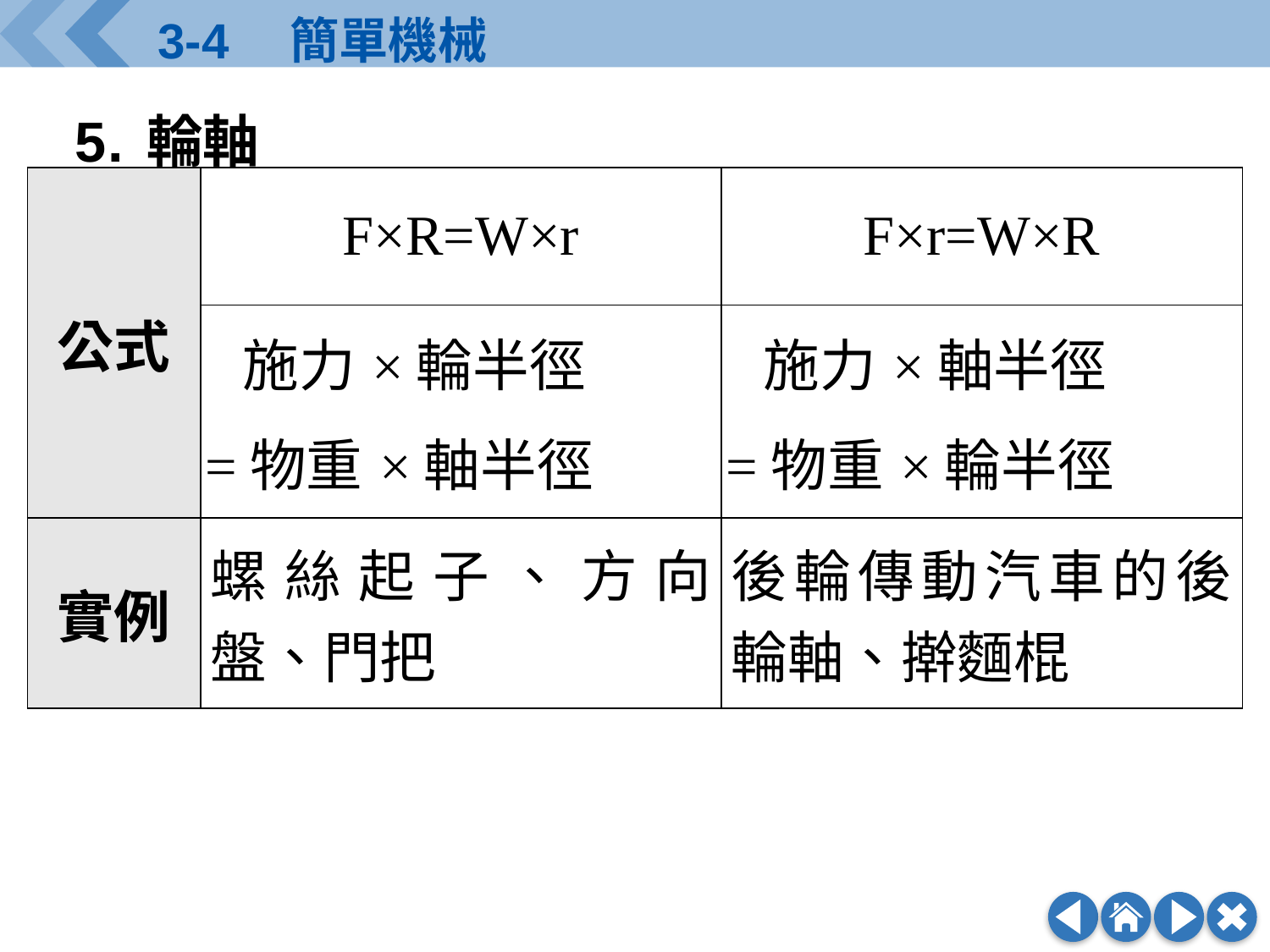

輪軸
| 公式 | F×R=W×r | F×r=W×R |
| --- | --- | --- |
| 原理 | 施力×輪半徑 =物重×軸半徑 | 施力×軸半徑 =物重×輪半徑 |
| 實例 | 螺絲起子、方向盤、門把 | 後輪傳動汽車的後輪軸、擀麵棍 |